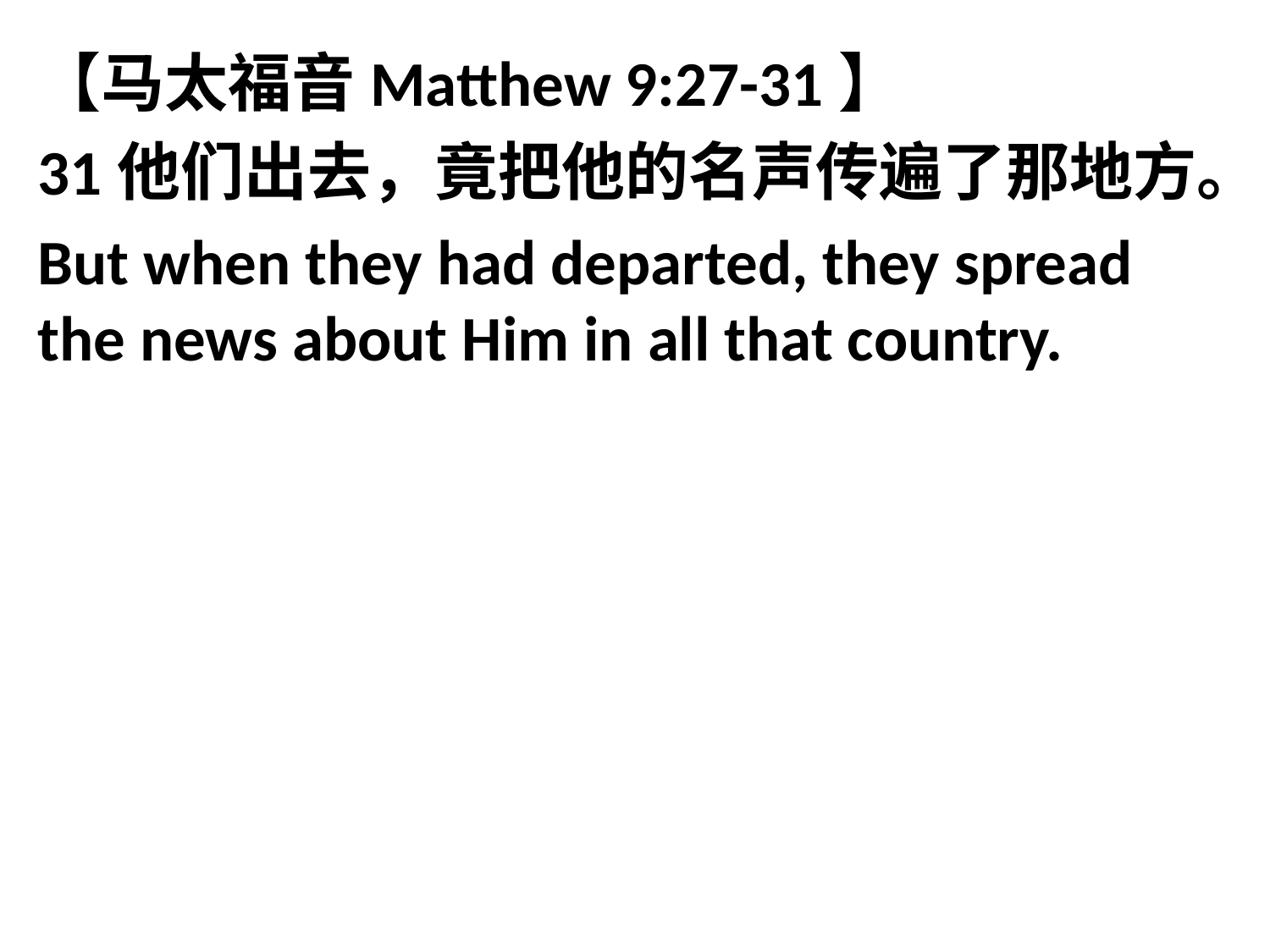

【马太福音Matthew 9:27-31】
31他们出去，竟把他的名声传遍了那地方。
But when they had departed, they spread the news about Him in all that country.